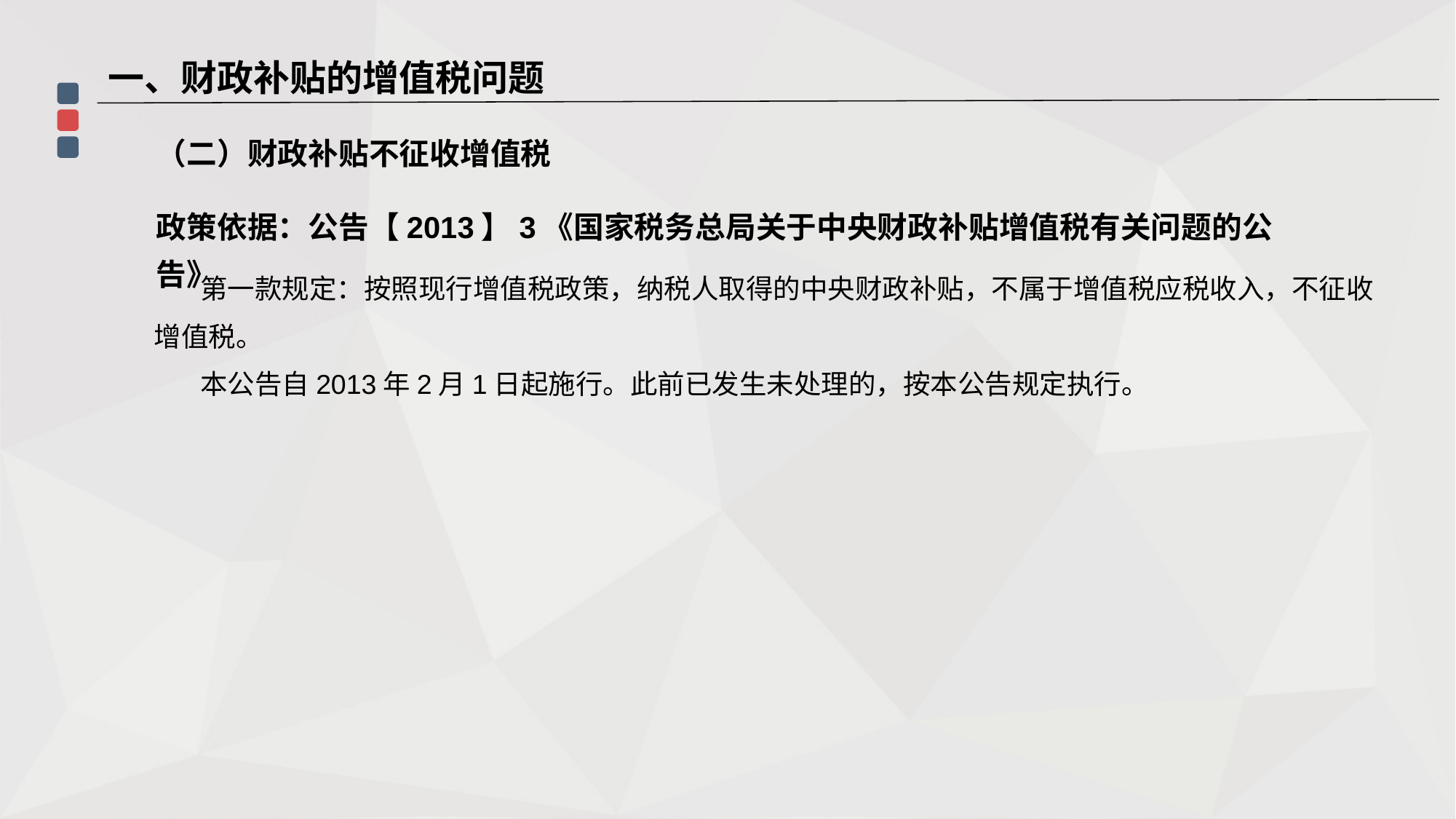

一、财政补贴的增值税问题
（二）财政补贴不征收增值税
政策依据：公告【2013】3《国家税务总局关于中央财政补贴增值税有关问题的公告》
  　第一款规定：按照现行增值税政策，纳税人取得的中央财政补贴，不属于增值税应税收入，不征收增值税。
  　本公告自2013年2月1日起施行。此前已发生未处理的，按本公告规定执行。